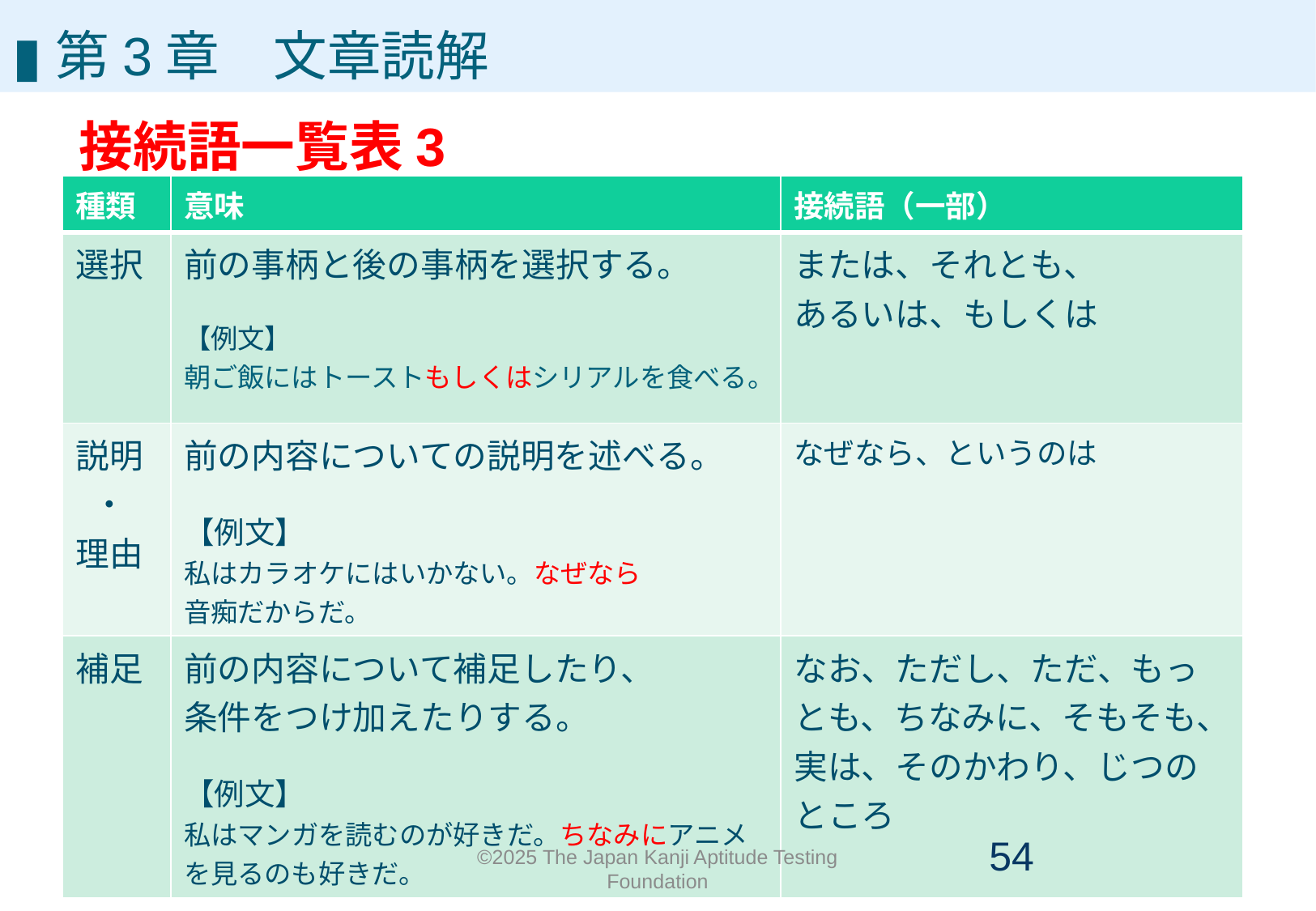

▮第3章　文章読解
接続語一覧表3

| 種類 | 意味 | 接続語（一部） |
| --- | --- | --- |
| 選択 | 前の事柄と後の事柄を選択する。 【例文】 朝ご飯にはトーストもしくはシリアルを食べる。 | または、それとも、 あるいは、もしくは |
| 説明 ・ 理由 | 前の内容についての説明を述べる。 【例文】 私はカラオケにはいかない。なぜなら 音痴だからだ。 | なぜなら、というのは |
| 補足 | 前の内容について補足したり、 条件をつけ加えたりする。 【例文】 私はマンガを読むのが好きだ。ちなみにアニメを見るのも好きだ。 | なお、ただし、ただ、もっとも、ちなみに、そもそも、実は、そのかわり、じつのところ |

©2025 The Japan Kanji Aptitude Testing Foundation
54